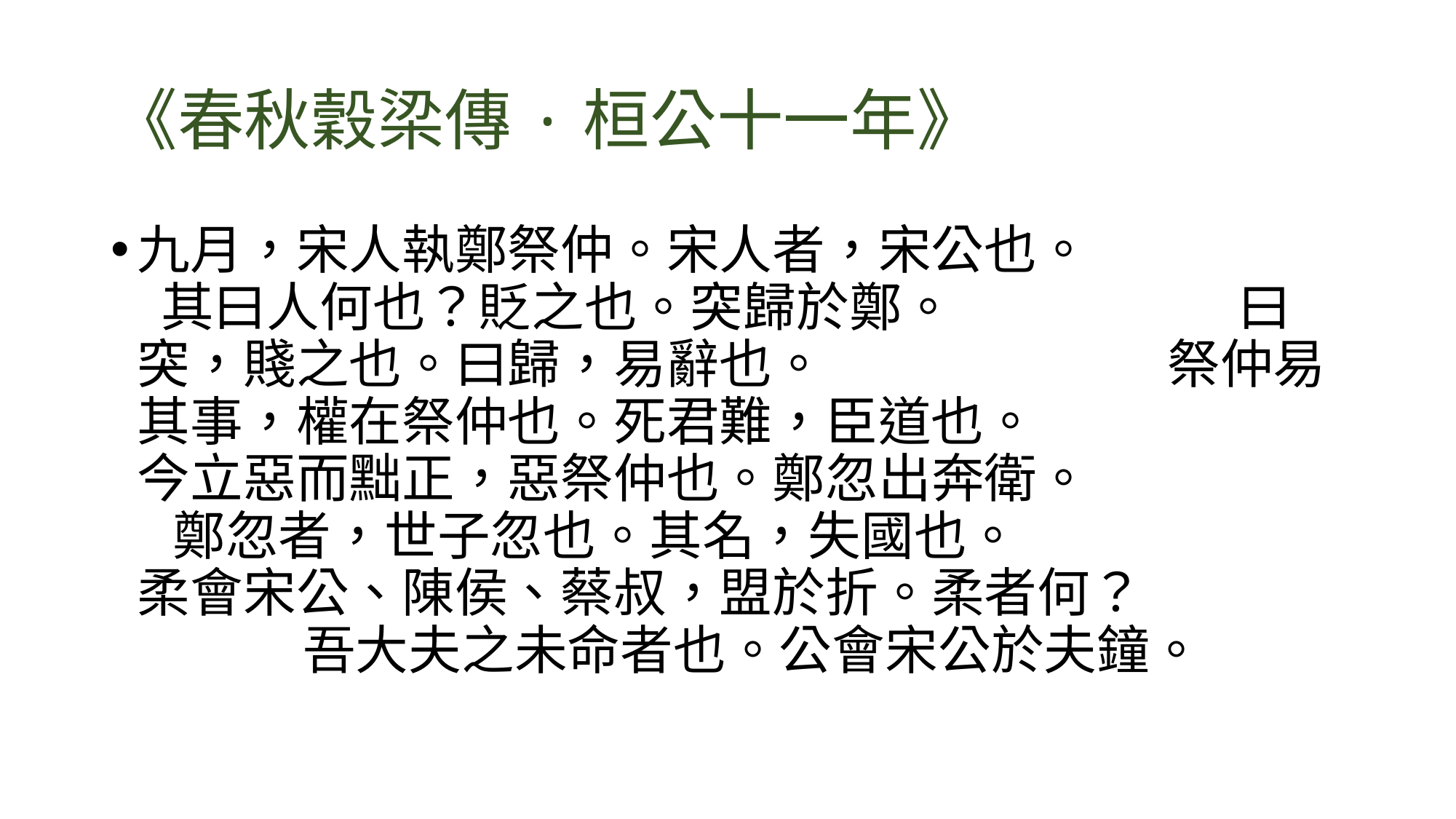

# 《春秋穀梁傳·桓公十一年》
九月，宋人執鄭祭仲。宋人者，宋公也。                        其曰人何也？貶之也。突歸於鄭。                        曰突，賤之也。曰歸，易辭也。                             祭仲易其事，權在祭仲也。死君難，臣道也。                       今立惡而黜正，惡祭仲也。鄭忽出奔衛。                         鄭忽者，世子忽也。其名，失國也。                         柔會宋公、陳侯、蔡叔，盟於折。柔者何？                                吾大夫之未命者也。公會宋公於夫鐘。